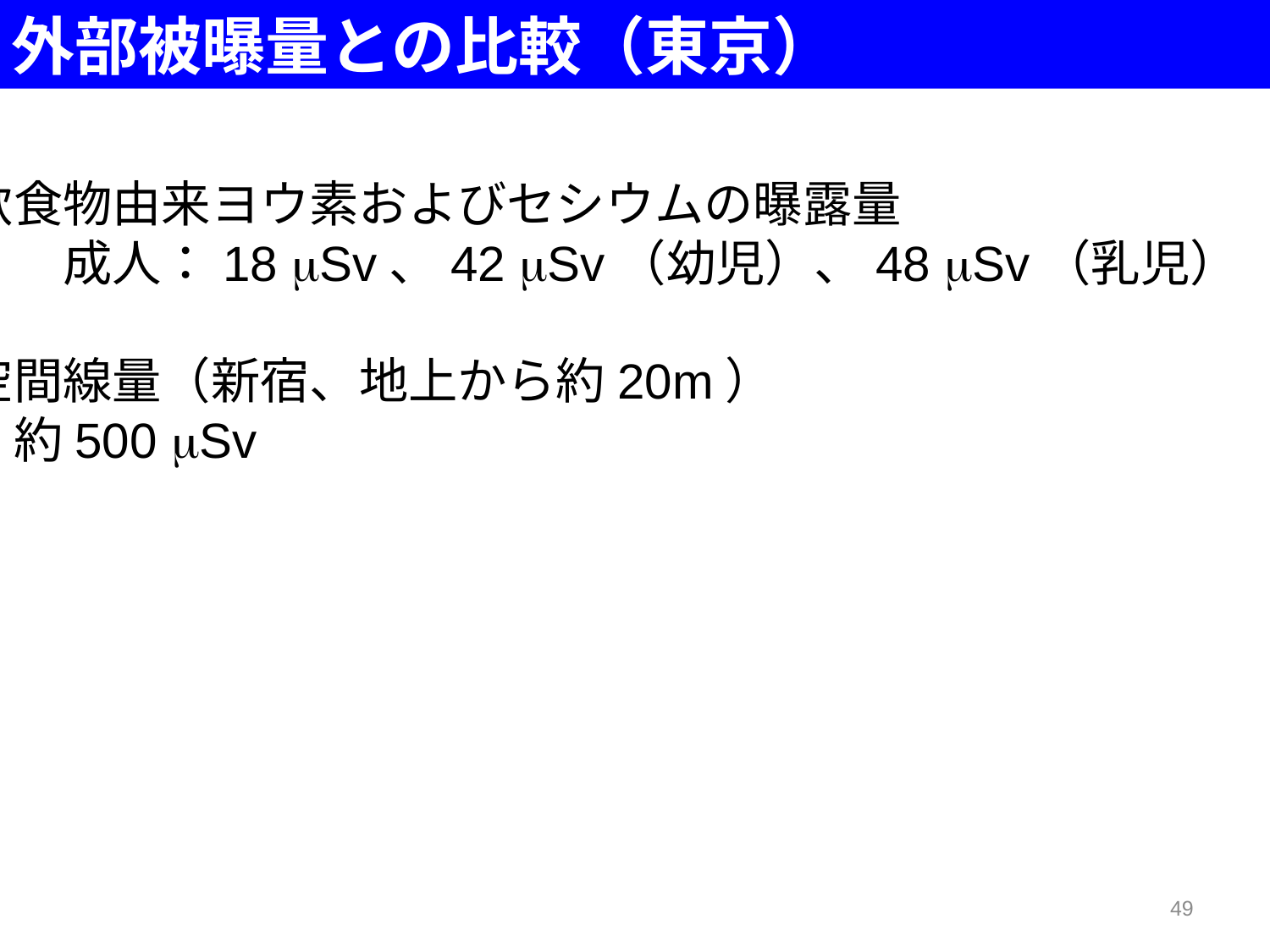

外部被曝量との比較（東京）
飲食物由来ヨウ素およびセシウムの曝露量
　　成人：18 μSv、42 μSv（幼児）、48 μSv（乳児）

空間線量（新宿、地上から約20m）
　約500 μSv
49